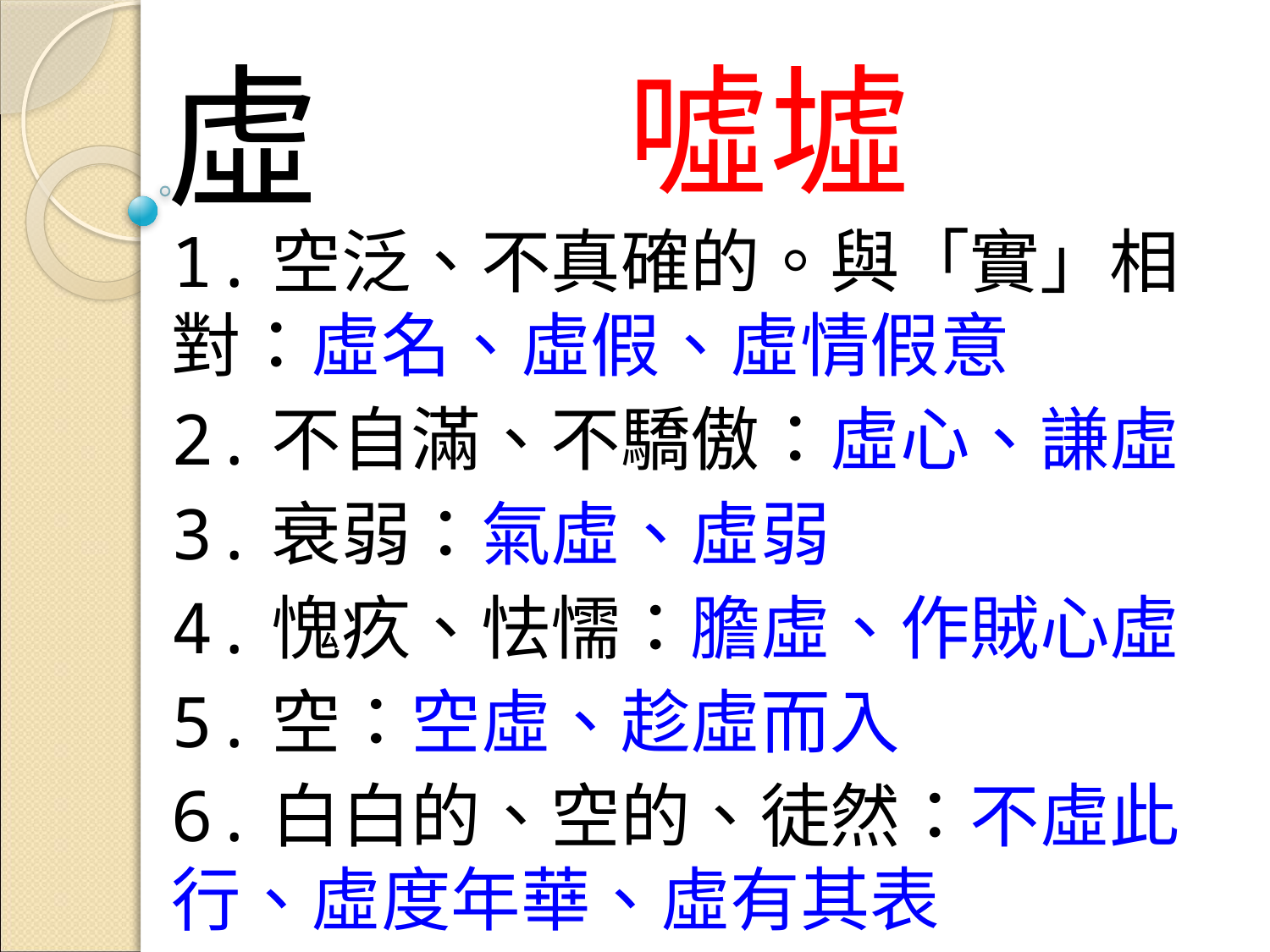

虛

# 噓墟

1.空泛、不真確的。與「實」相對：虛名、虛假、虛情假意
2.不自滿、不驕傲：虛心、謙虛
3.衰弱：氣虛、虛弱
4.愧疚、怯懦：膽虛、作賊心虛
5.空：空虛、趁虛而入
6.白白的、空的、徒然：不虛此行、虛度年華、虛有其表